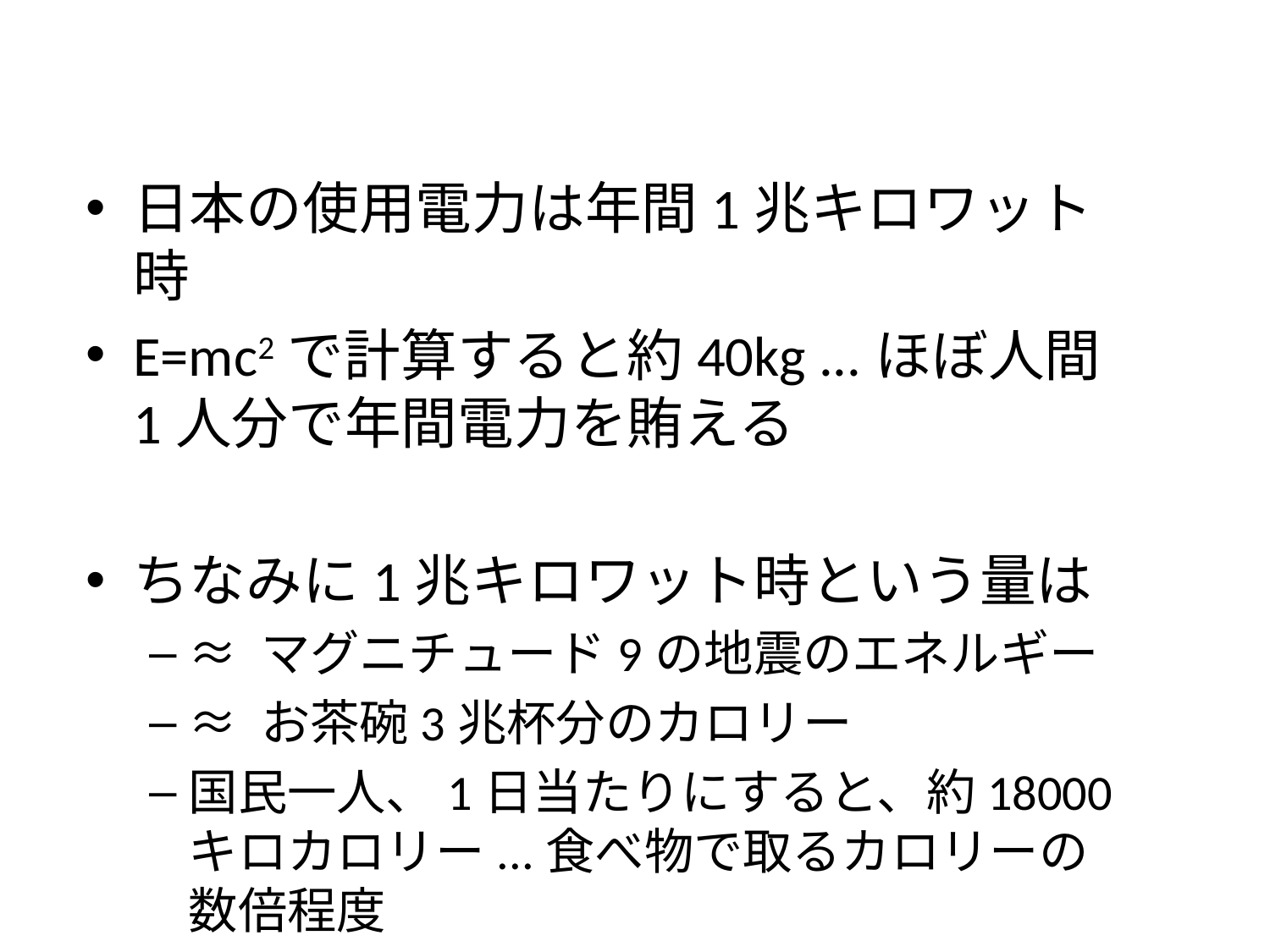

#
日本の使用電力は年間1兆キロワット時
E=mc2で計算すると約40kg ...ほぼ人間1人分で年間電力を賄える

ちなみに1兆キロワット時という量は
≈ マグニチュード9の地震のエネルギー
≈ お茶碗3兆杯分のカロリー
国民一人、1日当たりにすると、約18000キロカロリー...食べ物で取るカロリーの数倍程度